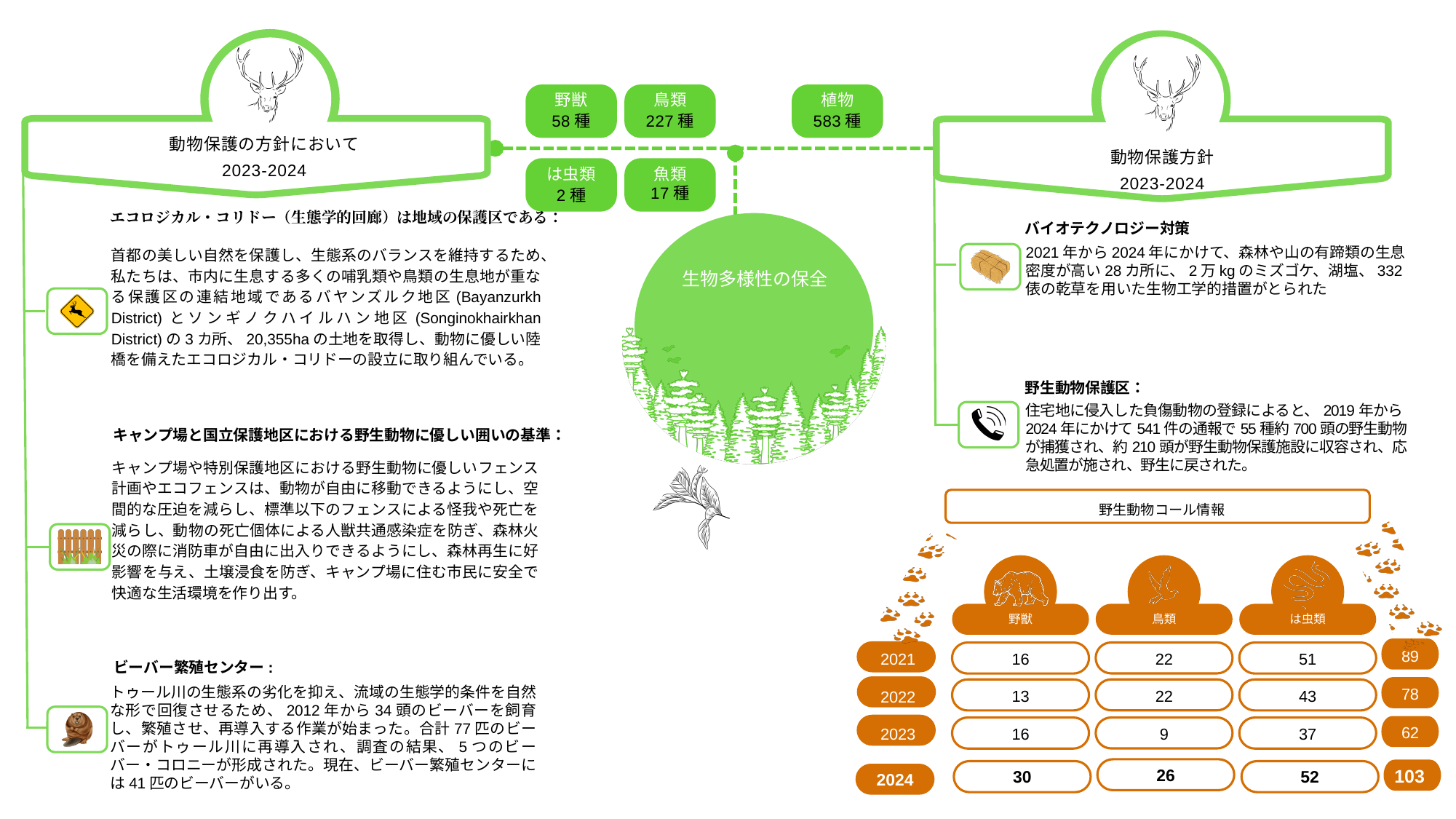

野獣
鳥類
植物
58種
227種
583種

動物保護の方針において
2023-2024
動物保護方針
2023-2024

は虫類
魚類
17種
2種
エコロジカル・コリドー（生態学的回廊）は地域の保護区である：

生物多様性の保全

バイオテクノロジー対策
首都の美しい自然を保護し、生態系のバランスを維持するため、私たちは、市内に生息する多くの哺乳類や鳥類の生息地が重なる保護区の連結地域であるバヤンズルク地区(Bayanzurkh District)とソンギノクハイルハン地区(Songinokhairkhan District)の3カ所、20,355haの土地を取得し、動物に優しい陸橋を備えたエコロジカル・コリドーの設立に取り組んでいる。
2021年から2024年にかけて、森林や山の有蹄類の生息密度が高い28カ所に、2万kgのミズゴケ、湖塩、332俵の乾草を用いた生物工学的措置がとられた

野生動物保護区：
FOOD ANIMAL CALL INFORMATION
⇒　文脈から考えると、WILDLIFE CALL INFORMATIONの間違いと判断し、「野生動物コール情報」と訳出しました。
住宅地に侵入した負傷動物の登録によると、2019年から2024年にかけて541件の通報で55種約700頭の野生動物が捕獲され、約210頭が野生動物保護施設に収容され、応急処置が施され、野生に戻された。

キャンプ場と国立保護地区における野生動物に優しい囲いの基準：
キャンプ場や特別保護地区における野生動物に優しいフェンス計画やエコフェンスは、動物が自由に移動できるようにし、空間的な圧迫を減らし、標準以下のフェンスによる怪我や死亡を減らし、動物の死亡個体による人獣共通感染症を防ぎ、森林火災の際に消防車が自由に出入りできるようにし、森林再生に好影響を与え、土壌浸食を防ぎ、キャンプ場に住む市民に安全で快適な生活環境を作り出す。

野生動物コール情報

原文はTHE BREASTでしたが、THE BEASTと判断して「野獣」と訳出しました。

野獣
鳥類
は虫類

89
2021
16
22
51
ビーバー繁殖センター:

78
トゥール川の生態系の劣化を抑え、流域の生態学的条件を自然な形で回復させるため、2012年から34頭のビーバーを飼育し、繁殖させ、再導入する作業が始まった。合計77匹のビーバーがトゥール川に再導入され、調査の結果、5つのビーバー・コロニーが形成された。現在、ビーバー繁殖センターには41匹のビーバーがいる。
13
22
43
2022

62
2023
16
9
37

30
26

103

52

2024
2023